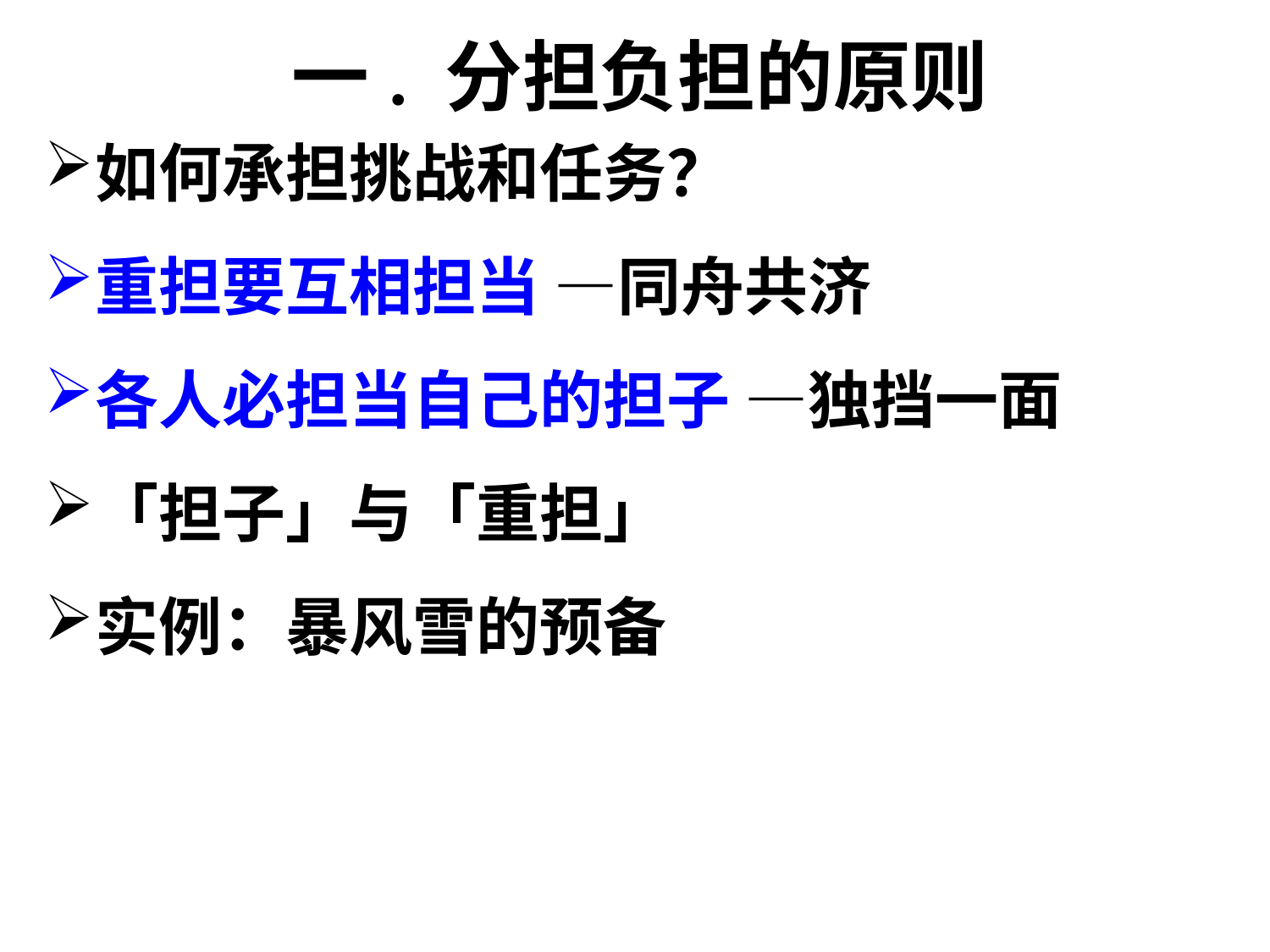

# 一. 分担负担的原则
如何承担挑战和任务？

重担要互相担当 —同舟共济

各人必担当自己的担子 —独挡一面

「担子」与「重担」

实例：暴风雪的预备